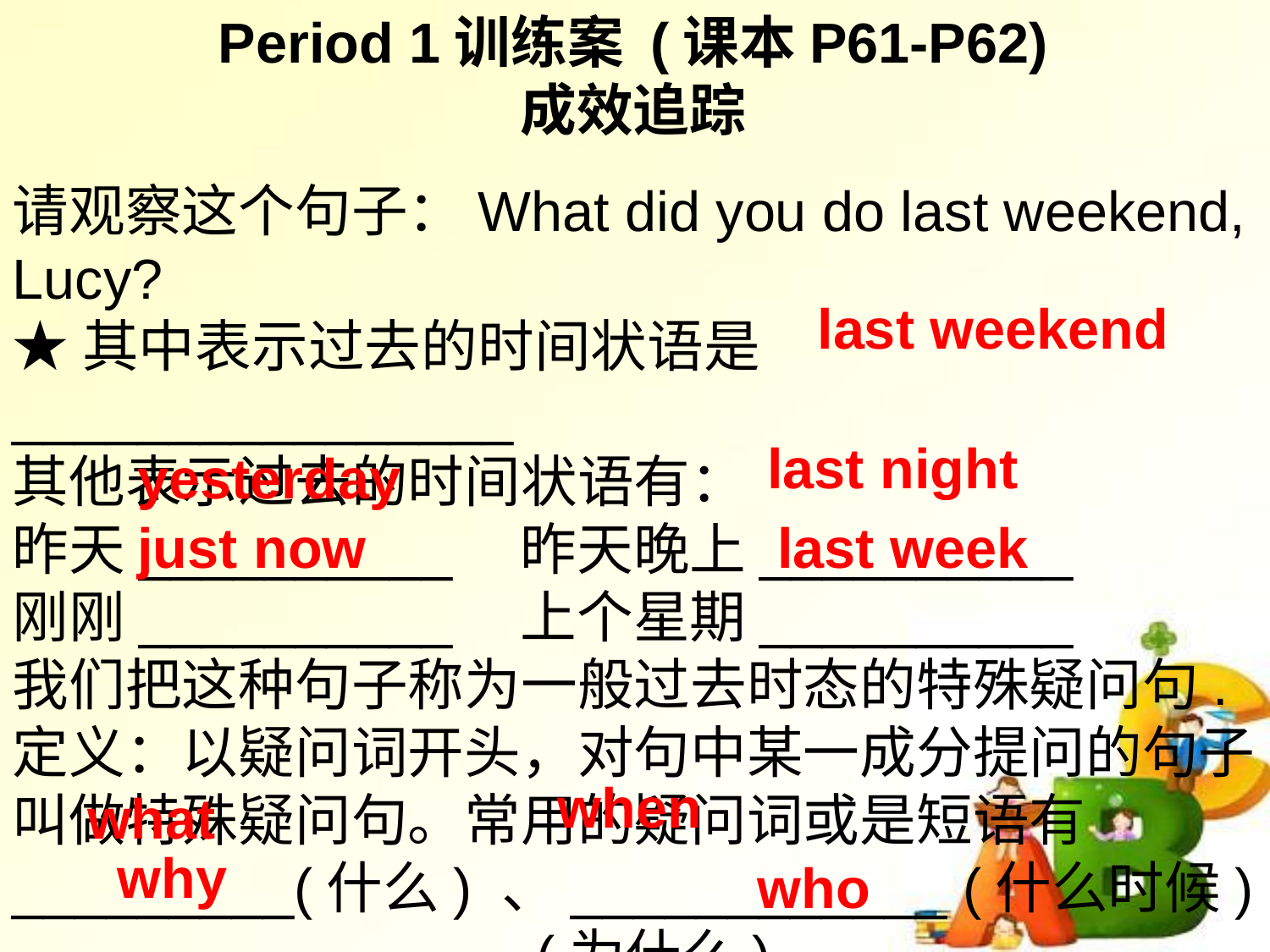

Period 1训练案 (课本P61-P62)
成效追踪
请观察这个句子：What did you do last weekend, Lucy?
★其中表示过去的时间状语是________________
其他表示过去的时间状语有：
昨天__________	昨天晚上__________
刚刚__________	上个星期__________
我们把这种句子称为一般过去时态的特殊疑问句.
定义：以疑问词开头，对句中某一成分提问的句子叫做特殊疑问句。常用的疑问词或是短语有
_________(什么) 、____________ (什么时候) 、______________ (为什么) 、____________ (谁).
last weekend
last night
yesterday
just now
last week
when
what
why
who